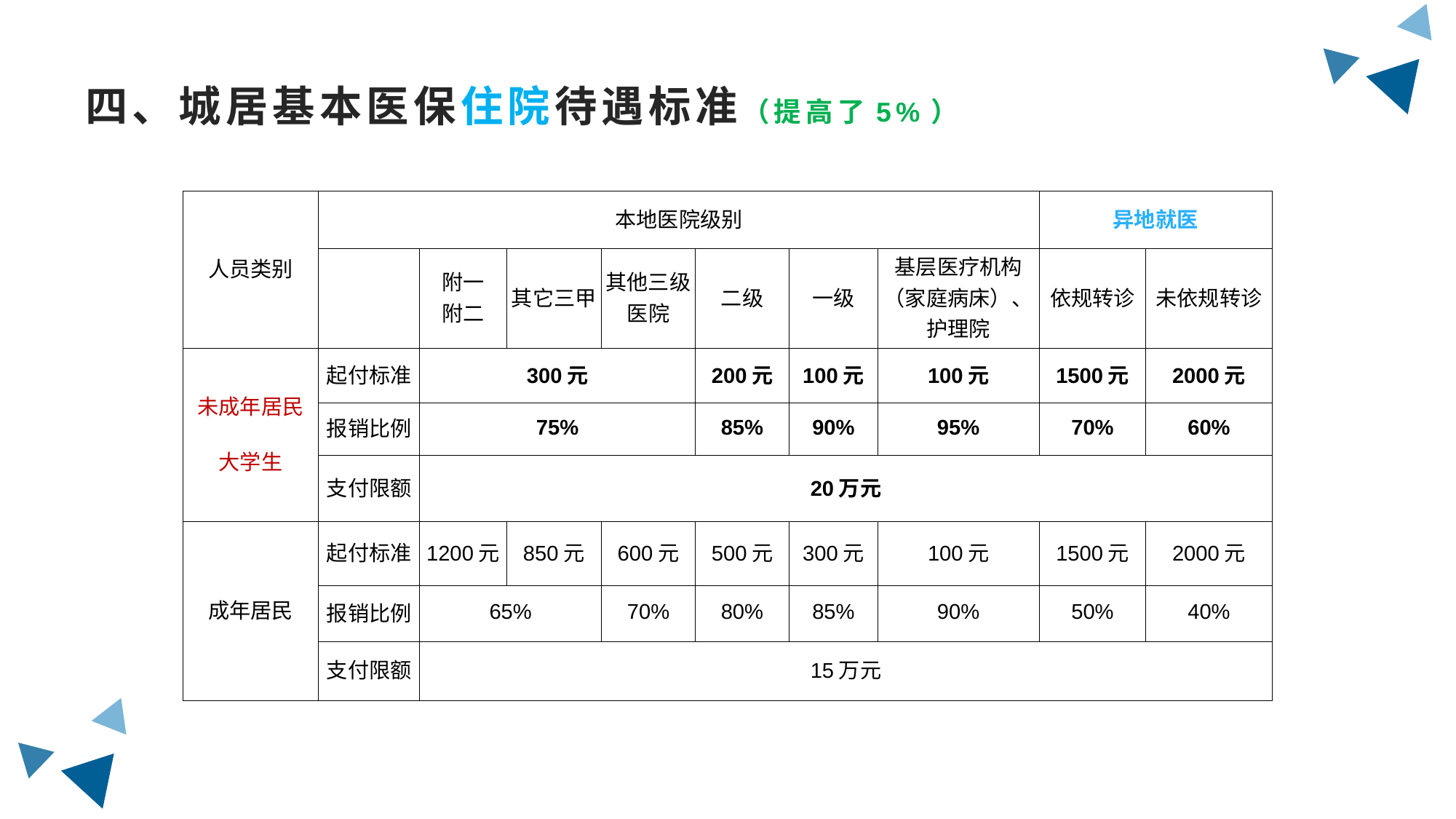

四、城居基本医保住院待遇标准（提高了5%）
| 人员类别 | 本地医院级别 |  |  |  |  |  |  | 异地就医 |  |
| --- | --- | --- | --- | --- | --- | --- | --- | --- | --- |
|  |  | 附一 附二 | 其它三甲 | 其他三级医院 | 二级 | 一级 | 基层医疗机构（家庭病床）、护理院 | 依规转诊 | 未依规转诊 |
| 未成年居民 大学生 | 起付标准 | 300元 |  |  | 200元 | 100元 | 100元 | 1500元 | 2000元 |
|  | 报销比例 | 75% |  |  | 85% | 90% | 95% | 70% | 60% |
|  | 支付限额 | 20万元 |  |  |  |  |  |  |  |
| 成年居民 | 起付标准 | 1200元 | 850元 | 600元 | 500元 | 300元 | 100元 | 1500元 | 2000元 |
|  | 报销比例 | 65% |  | 70% | 80% | 85% | 90% | 50% | 40% |
|  | 支付限额 | 15万元 |  |  |  |  |  |  |  |